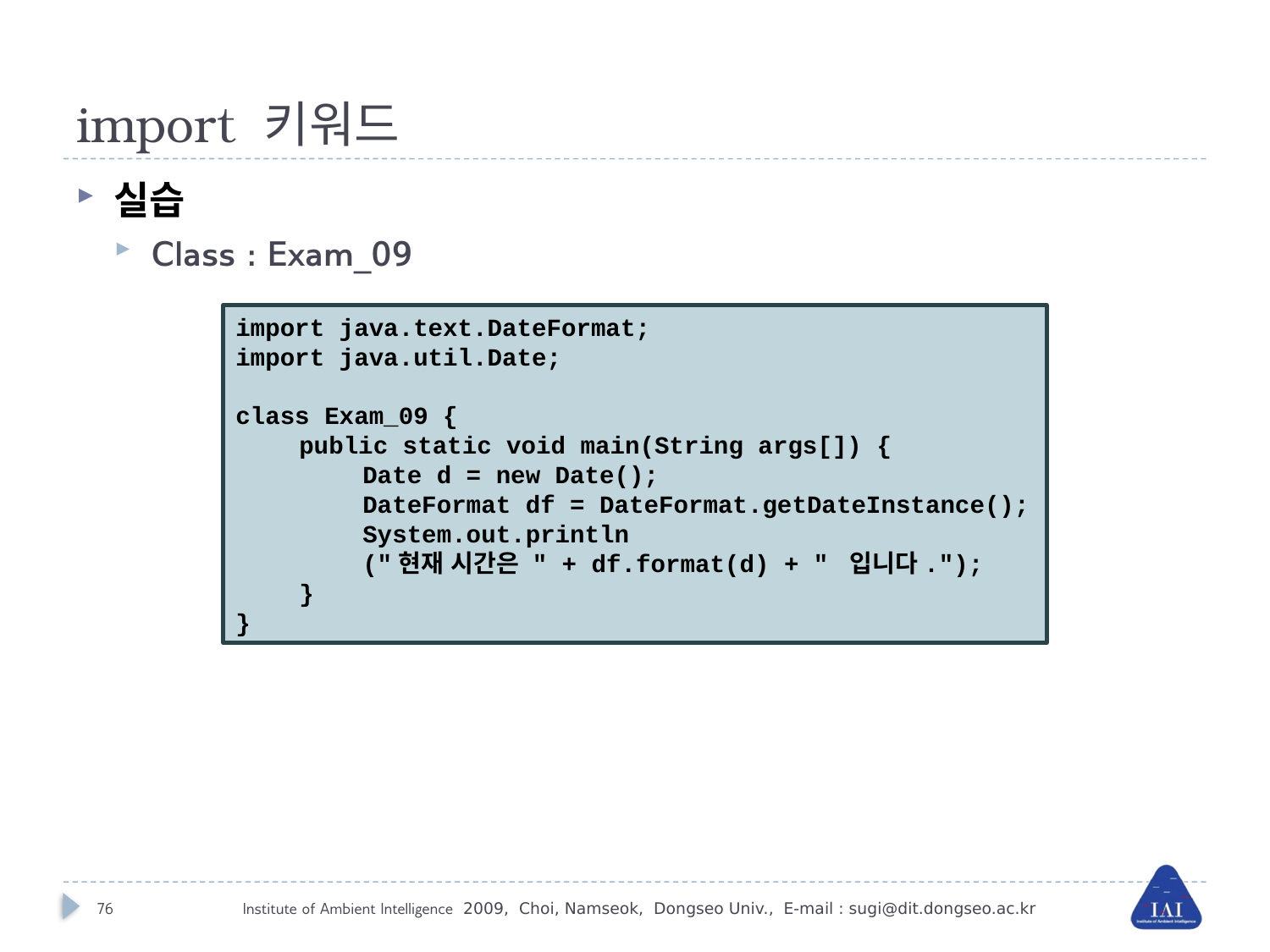

# import 키워드
실습
Class : Exam_09

import java.text.DateFormat;
import java.util.Date;

class Exam_09 {
public static void main(String args[]) {
Date d = new Date();
DateFormat df = DateFormat.getDateInstance();
System.out.println
("현재 시간은 " + df.format(d) + " 입니다.");
}
}